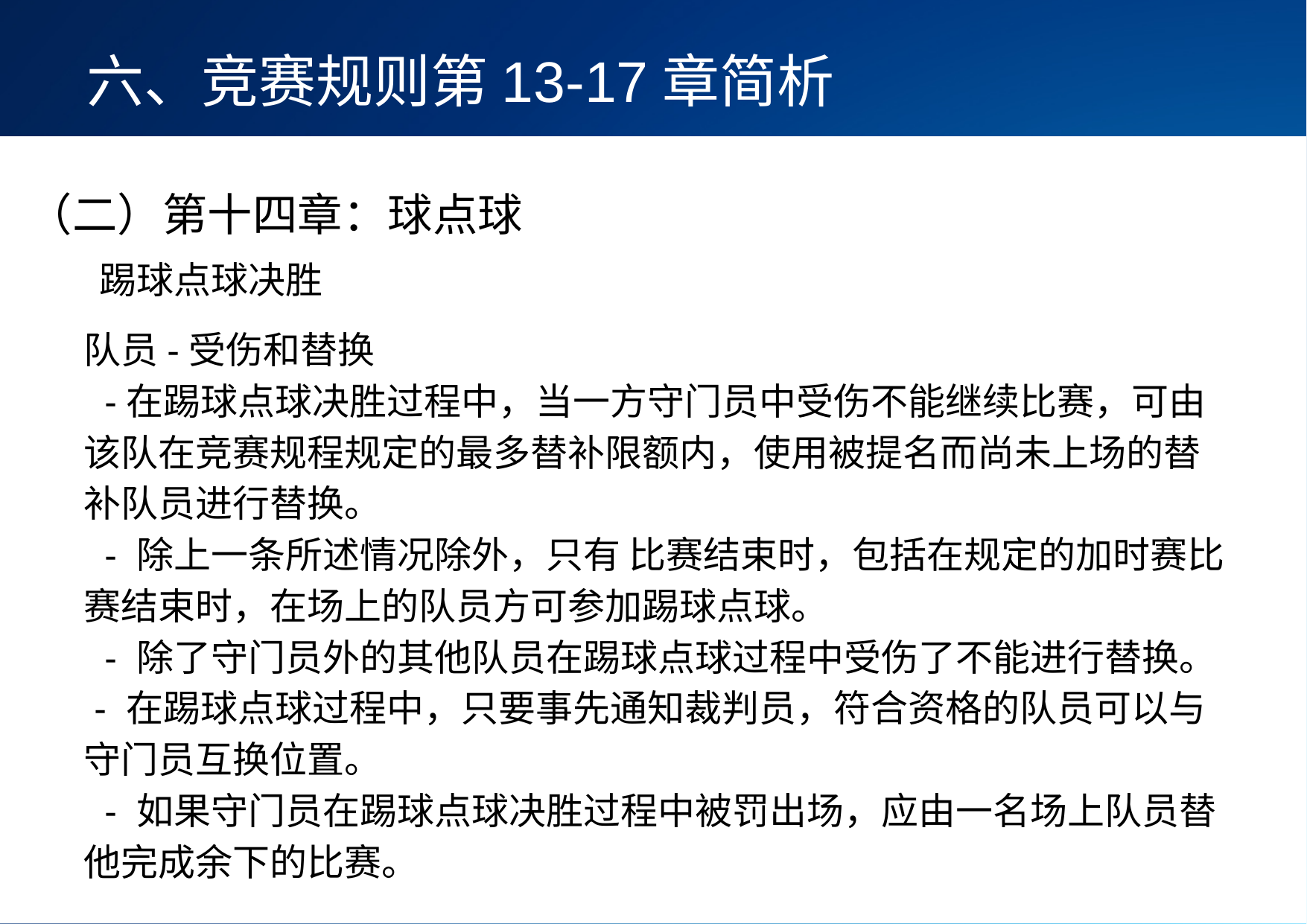

六、竞赛规则第13-17章简析

（二）第十四章：球点球
踢球点球决胜
队员-受伤和替换
  -在踢球点球决胜过程中，当一方守门员中受伤不能继续比赛，可由该队在竞赛规程规定的最多替补限额内，使用被提名而尚未上场的替补队员进行替换。
  - 除上一条所述情况除外，只有 比赛结束时，包括在规定的加时赛比赛结束时，在场上的队员方可参加踢球点球。
  - 除了守门员外的其他队员在踢球点球过程中受伤了不能进行替换。
 - 在踢球点球过程中，只要事先通知裁判员，符合资格的队员可以与守门员互换位置。
  - 如果守门员在踢球点球决胜过程中被罚出场，应由一名场上队员替他完成余下的比赛。